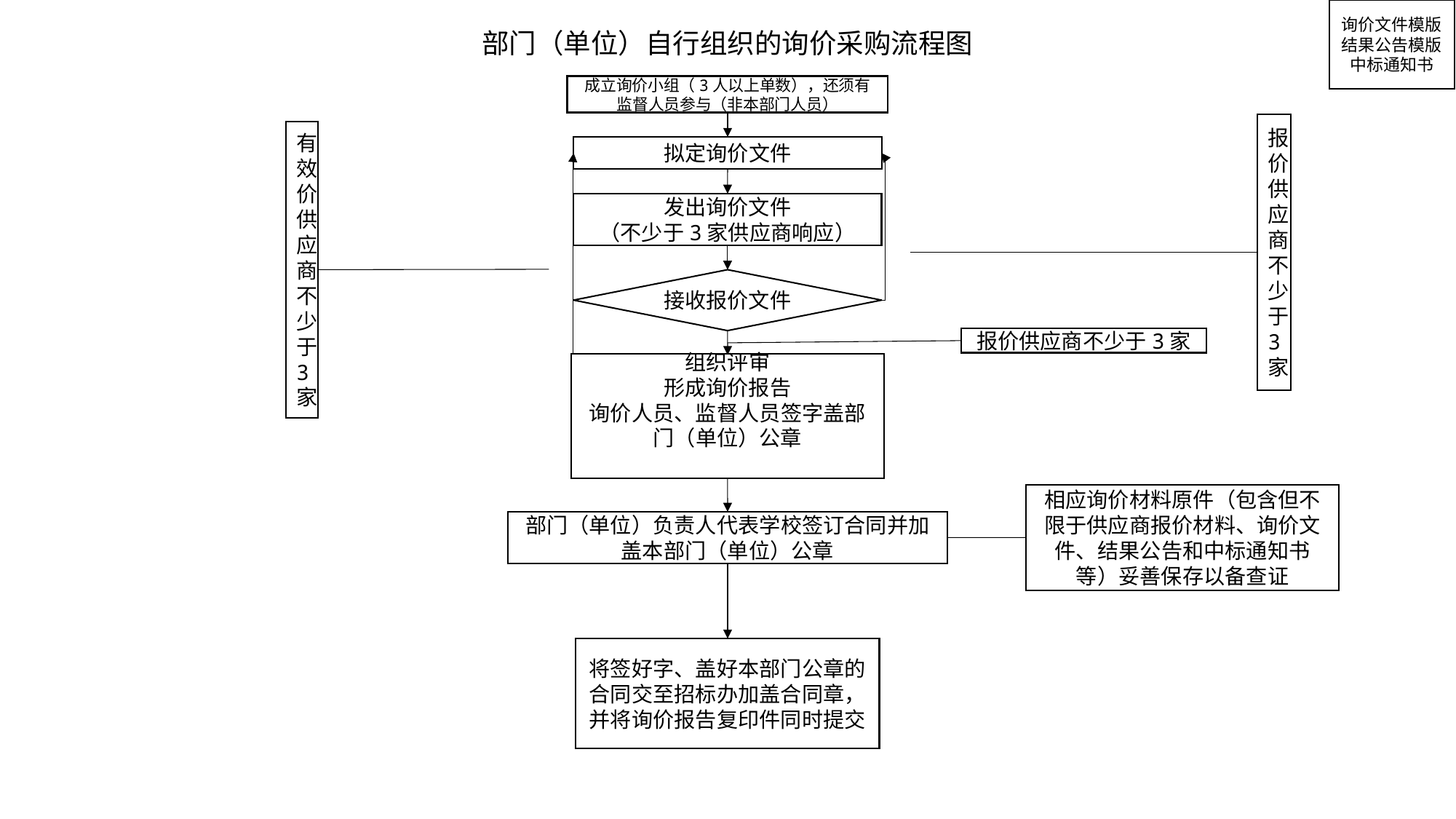

# 部门（单位）自行组织的询价采购流程图
询价文件模版
结果公告模版
中标通知书
成立询价小组（3人以上单数），还须有监督人员参与（非本部门人员）
报价供应商不少于3家
有效价供应商不少于3家
拟定询价文件
发出询价文件
（不少于3家供应商响应）
接收报价文件
报价供应商不少于3家
组织评审
形成询价报告
询价人员、监督人员签字盖部门（单位）公章

相应询价材料原件（包含但不限于供应商报价材料、询价文件、结果公告和中标通知书
等）妥善保存以备查证
部门（单位）负责人代表学校签订合同并加盖本部门（单位）公章
将签好字、盖好本部门公章的合同交至招标办加盖合同章，并将询价报告复印件同时提交